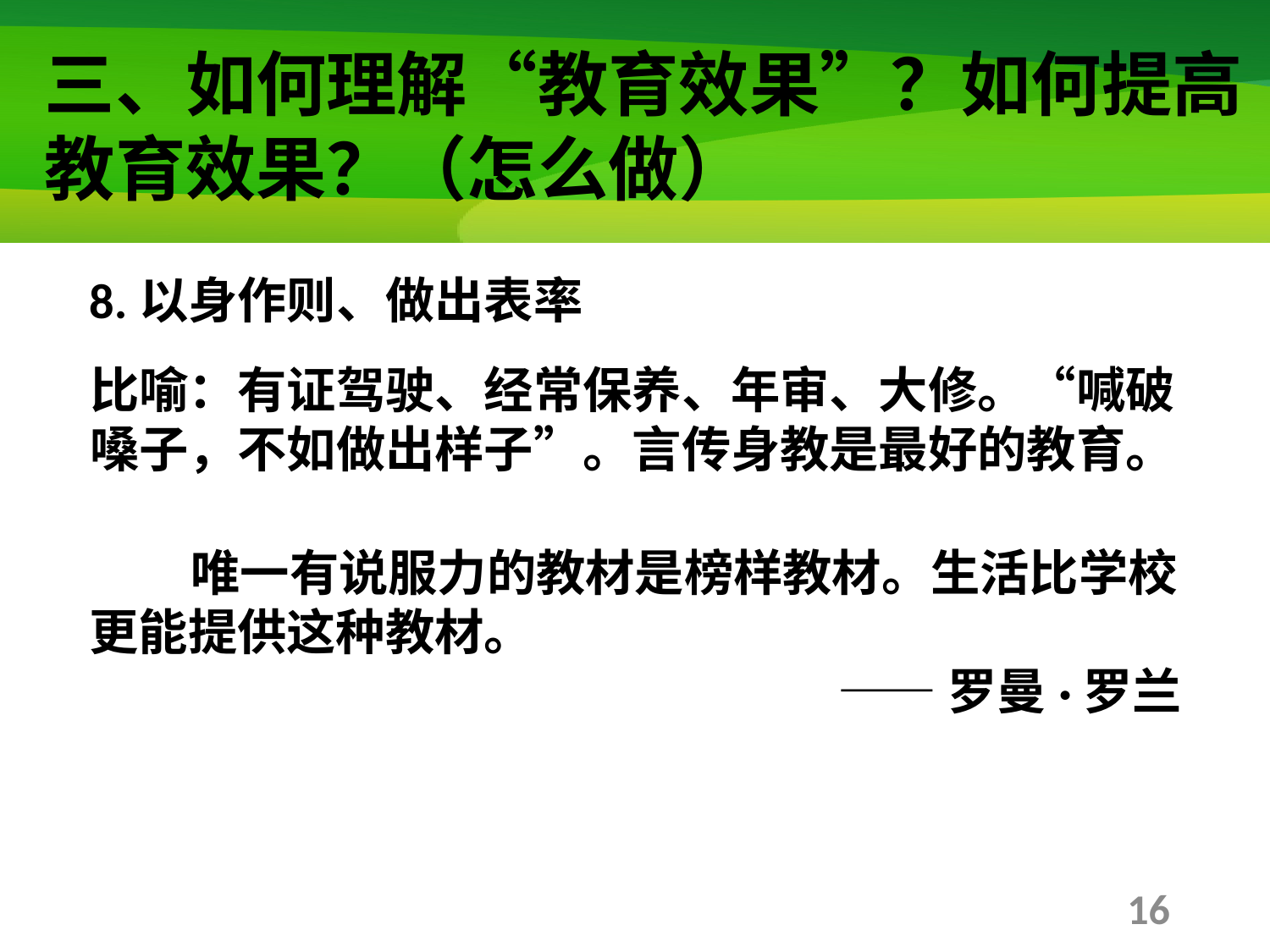

三、如何理解“教育效果”？如何提高教育效果？（怎么做）
8.以身作则、做出表率
比喻：有证驾驶、经常保养、年审、大修。“喊破嗓子，不如做出样子”。言传身教是最好的教育。

        唯一有说服力的教材是榜样教材。生活比学校更能提供这种教材。
——罗曼·罗兰
16